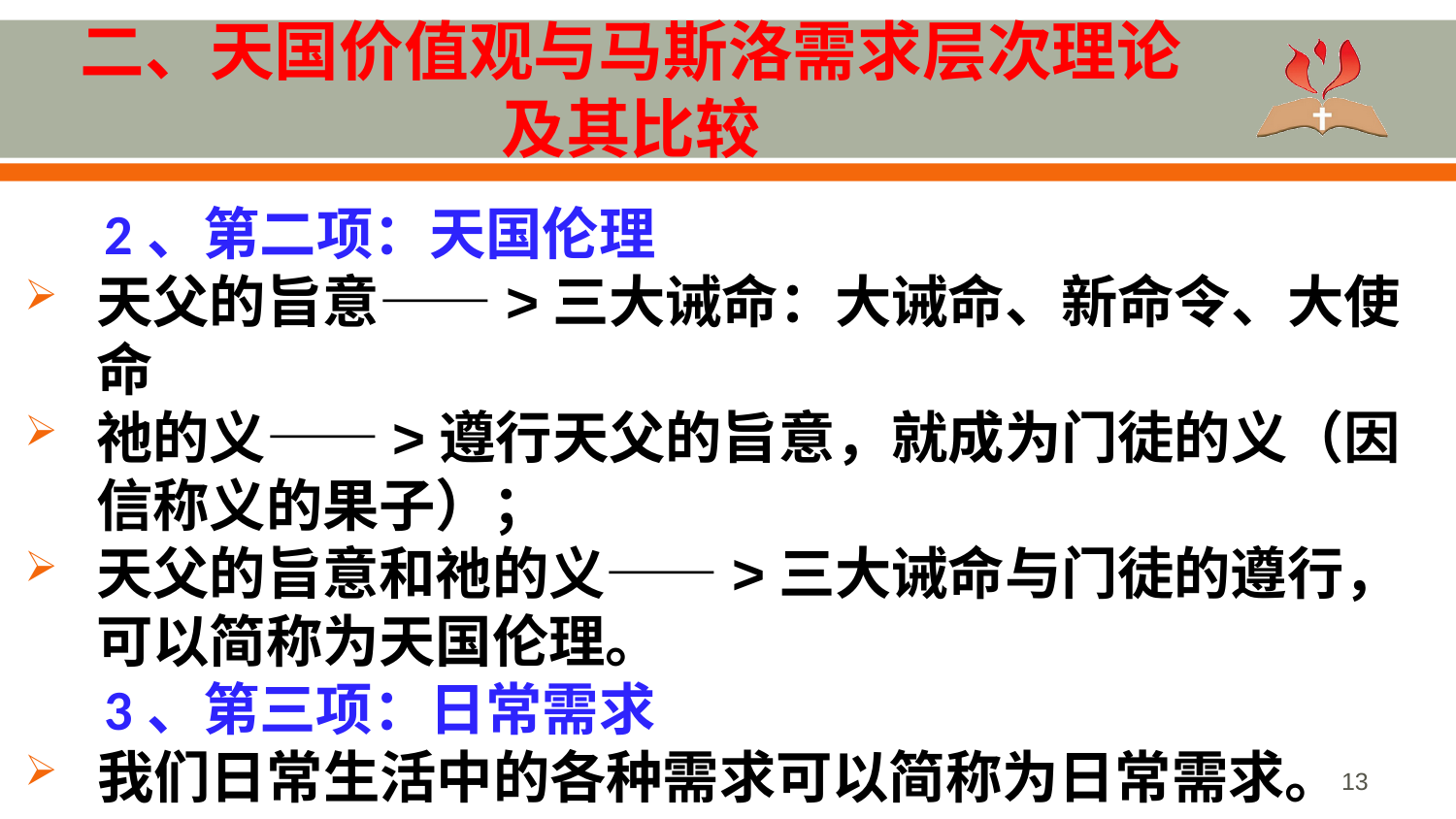

# 二、天国价值观与马斯洛需求层次理论 及其比较
       2、第二项：天国伦理
天父的旨意——>三大诫命：大诫命、新命令、大使命
祂的义——>遵行天父的旨意，就成为门徒的义（因信称义的果子）；
天父的旨意和祂的义——>三大诫命与门徒的遵行，可以简称为天国伦理。
       3、第三项：日常需求
我们日常生活中的各种需求可以简称为日常需求。

13